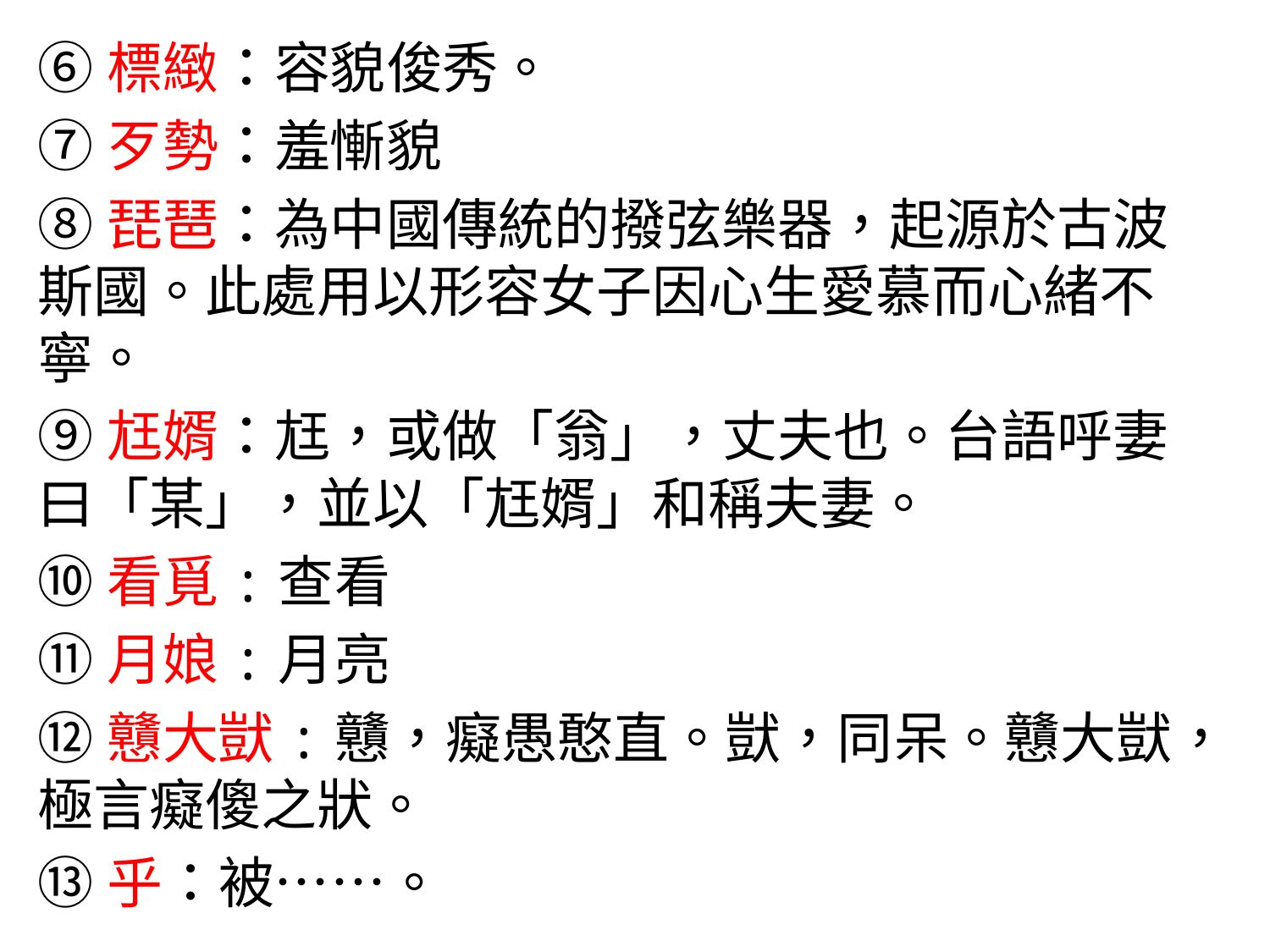

⑥標緻：容貌俊秀。
⑦歹勢：羞慚貌
⑧琵琶：為中國傳統的撥弦樂器，起源於古波斯國。此處用以形容女子因心生愛慕而心緒不寧。
⑨尪婿：尪，或做「翁」，丈夫也。台語呼妻曰「某」，並以「尪婿」和稱夫妻。
⑩看覓:查看
⑪月娘:月亮
⑫戇大獃:戇，癡愚憨直。獃，同呆。戇大獃，極言癡傻之狀。
⑬乎：被……。